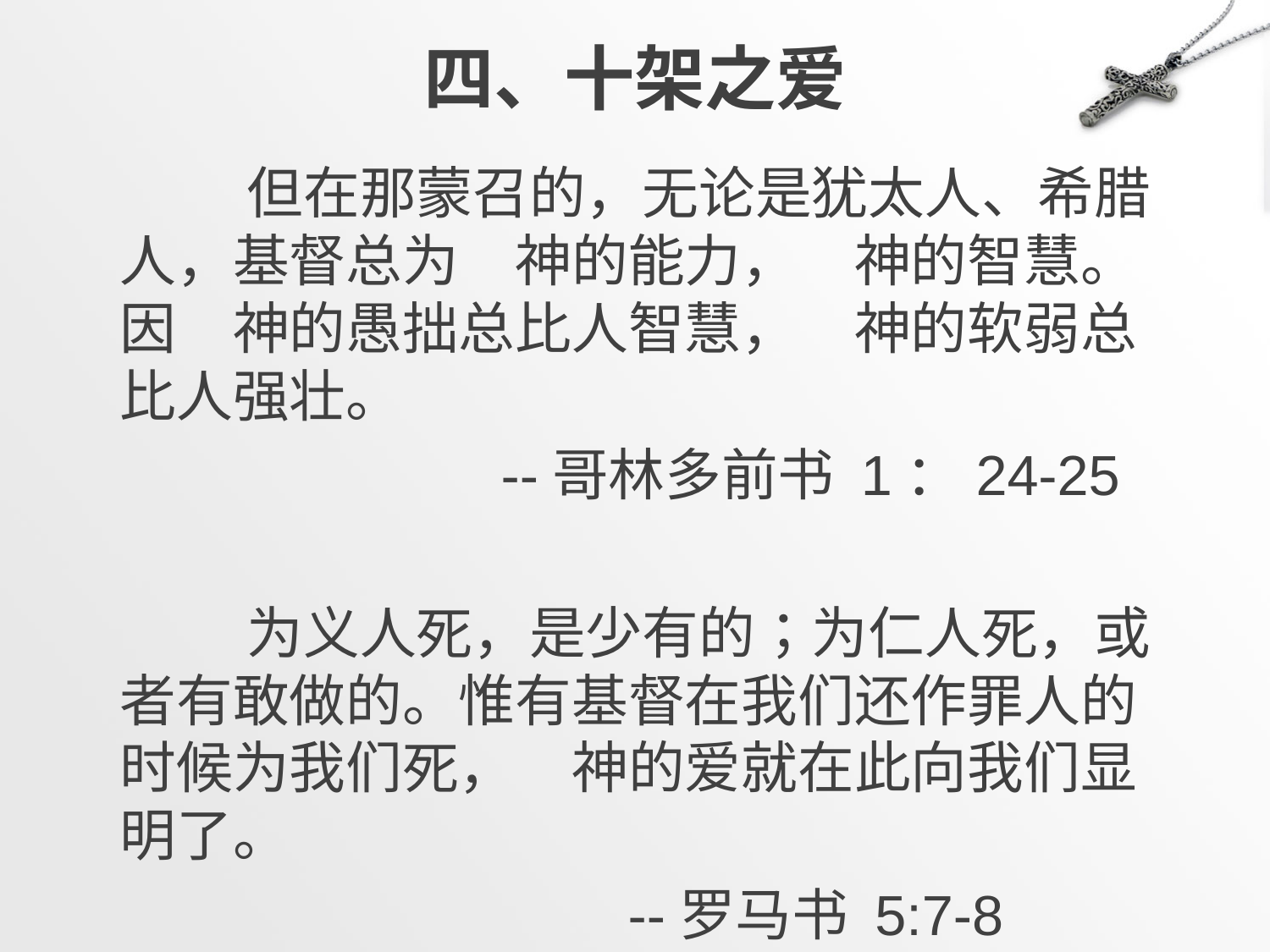

# 四、十架之爱
	但在那蒙召的，无论是犹太人、希腊人，基督总为　神的能力，　神的智慧。因　神的愚拙总比人智慧，　神的软弱总比人强壮。
			--哥林多前书 1：24-25

	为义人死，是少有的；为仁人死，或者有敢做的。惟有基督在我们还作罪人的时候为我们死，　神的爱就在此向我们显明了。
				--罗马书 5:7-8